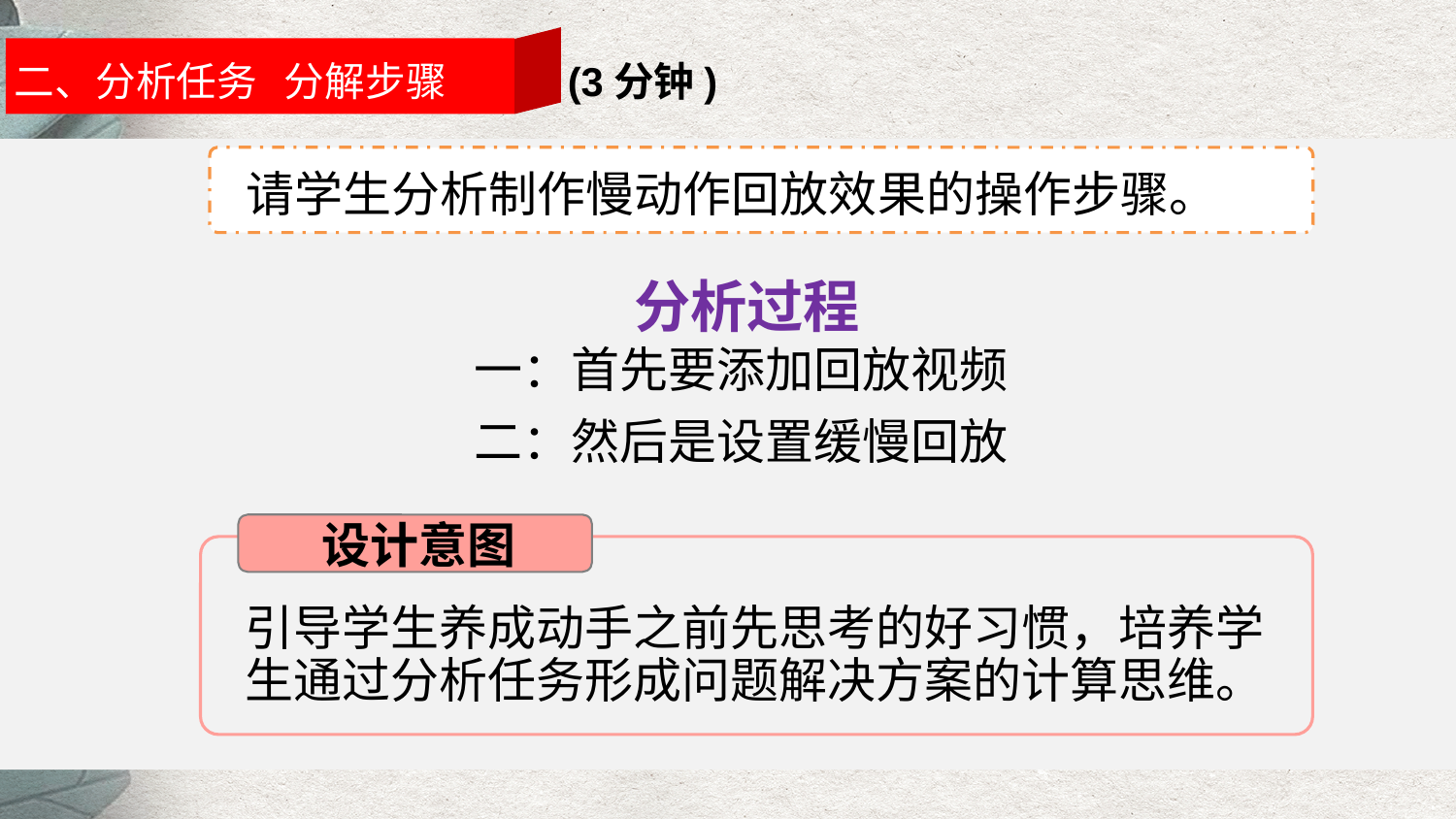

二、分析任务   分解步骤
(3分钟)

请学生分析制作慢动作回放效果的操作步骤。
分析过程
一：首先要添加回放视频
二：然后是设置缓慢回放
设计意图

引导学生养成动手之前先思考的好习惯，培养学生通过分析任务形成问题解决方案的计算思维。